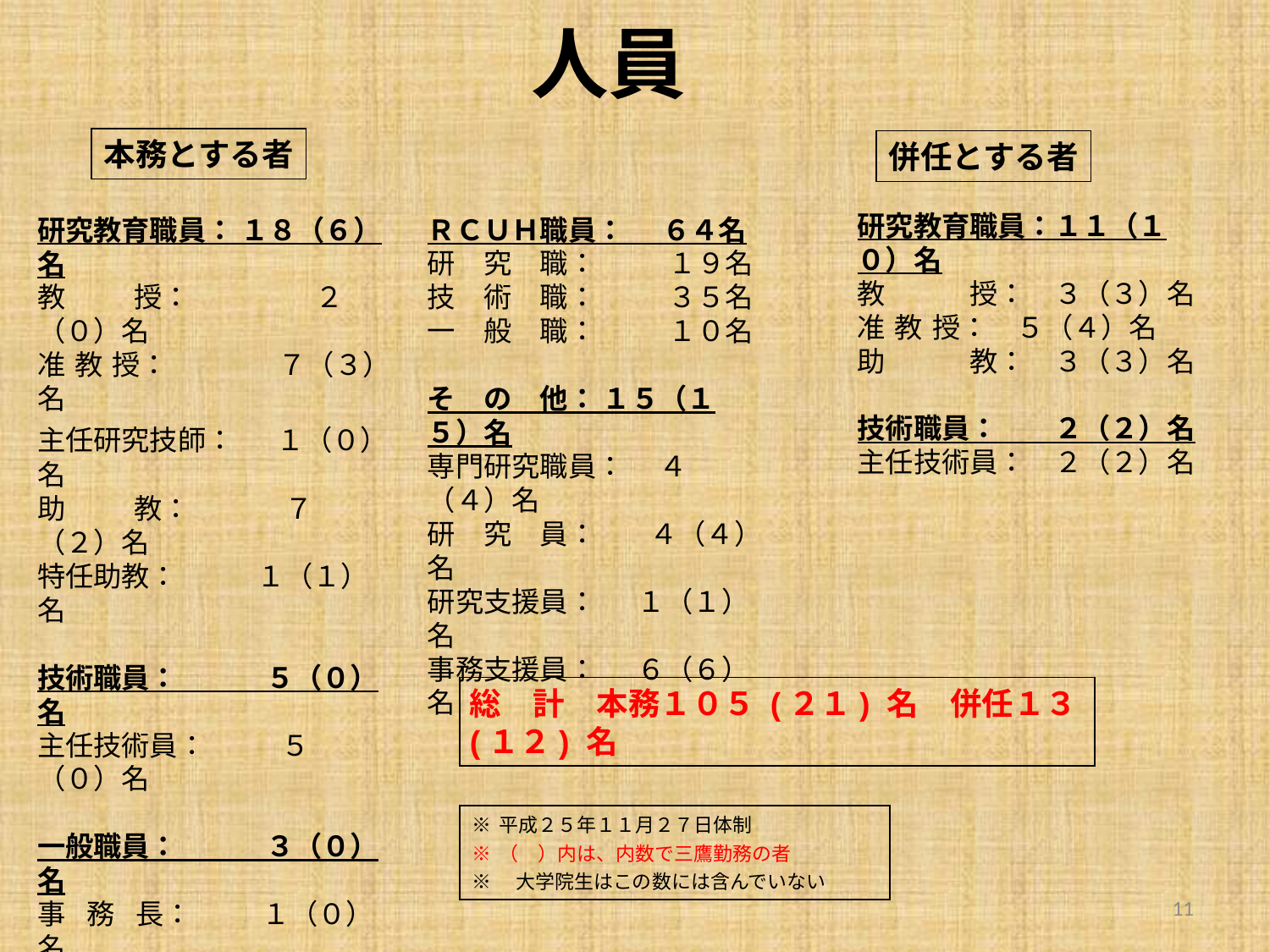

人員
本務とする者
併任とする者
研究教育職員：１１（１０）名
教　　　授：　３（３）名
准  教  授：　５（４）名
助　　　教：　３（３）名

技術職員：　　２（２）名
主任技術員：　２（２）名
研究教育職員： １８（６）名
教　　  授：　　 　　 ２（０）名
准  教  授：　　　    ７（３）名
主任研究技師： 　１（０）名
助　　  教：　　      ７（２）名
特任助教：　        １（１）名

技術職員：　　     ５（０）名
主任技術員：　   　５（０）名

一般職員：　     　３（０）名
事　務　長：           １（０）名
係　 　 長：           １（０）名
係 　    員：           １（０）名
ＲＣＵＨ職員：      ６４名
研　究　職：　       １９名
技　術　職：　       ３５名
一　般　職：       　１０名

そ　の　他： １５（１５）名
専門研究職員： 　４（４）名
研　究　員：　    ４（４）名
研究支援員：  　１（１）名
事務支援員：  　６（６）名

総　計　本務１０５ (２１) 名　併任１３ (１２) 名
※	平成２５年１１月２７日体制
※	（　）内は、内数で三鷹勤務の者
※　大学院生はこの数には含んでいない
11